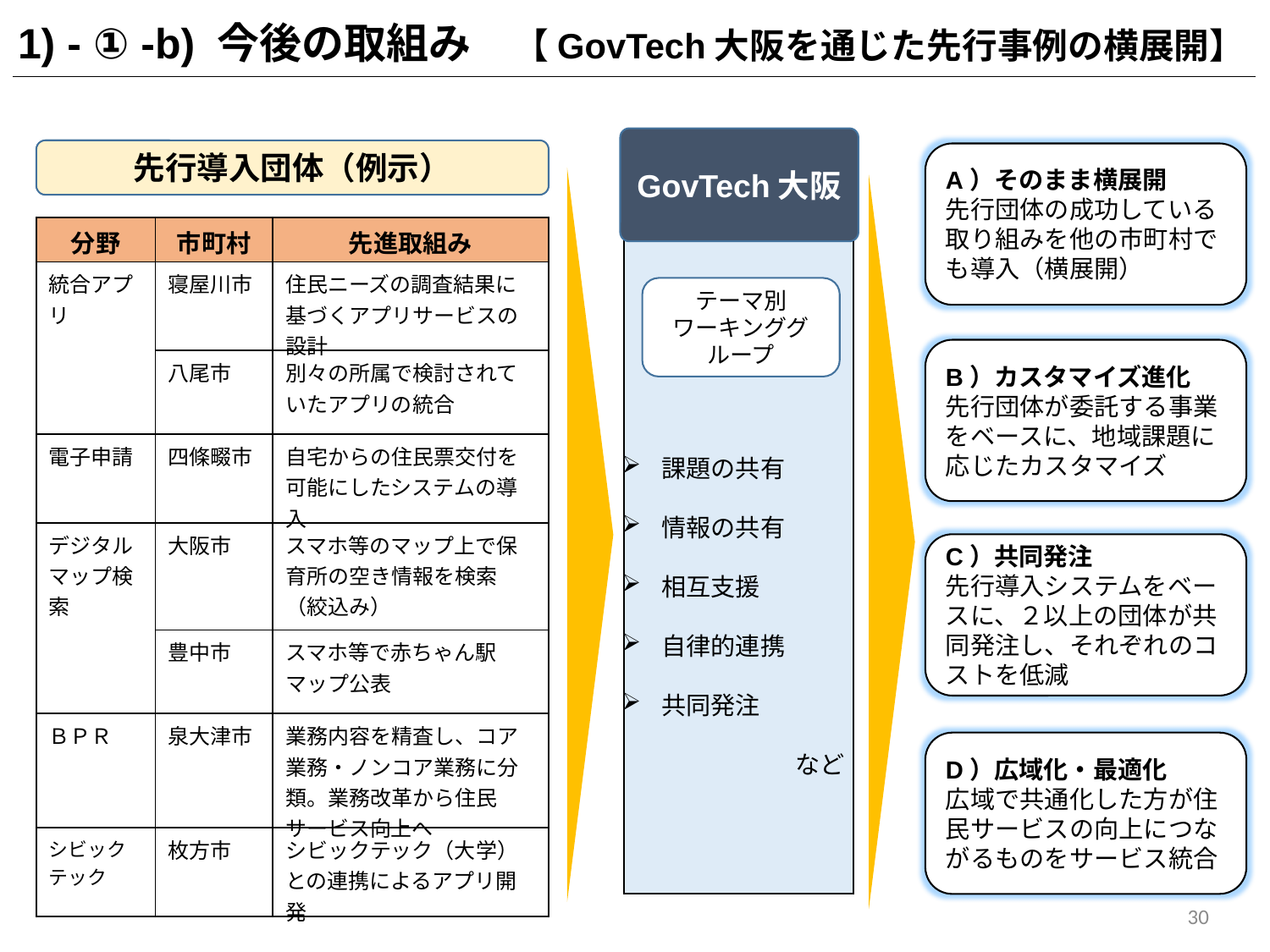

1) - ① -b) 今後の取組み　【GovTech大阪を通じた先行事例の横展開】
GovTech大阪

先行導入団体（例示）
A）そのまま横展開
先行団体の成功している取り組みを他の市町村でも導入（横展開）
| 分野 | 市町村 | 先進取組み |
| --- | --- | --- |
| 統合アプリ | 寝屋川市 | 住民ニーズの調査結果に基づくアプリサービスの設計 |
|  | 八尾市 | 別々の所属で検討されていたアプリの統合 |
| 電子申請 | 四條畷市 | 自宅からの住民票交付を可能にしたシステムの導入 |
| デジタル マップ検索 | 大阪市 | スマホ等のマップ上で保育所の空き情報を検索（絞込み） |
|  | 豊中市 | スマホ等で赤ちゃん駅マップ公表 |
| ＢＰＲ | 泉大津市 | 業務内容を精査し、コア業務・ノンコア業務に分類。業務改革から住民サービス向上へ |
| シビックテック | 枚方市 | シビックテック（大学）との連携によるアプリ開発 |
テーマ別
ワーキンググループ
B）カスタマイズ進化
先行団体が委託する事業をベースに、地域課題に応じたカスタマイズ
課題の共有

情報の共有

相互支援

自律的連携

共同発注

　　　　　　　など

C）共同発注
先行導入システムをベースに、２以上の団体が共同発注し、それぞれのコストを低減
D）広域化・最適化
広域で共通化した方が住民サービスの向上につながるものをサービス統合
30